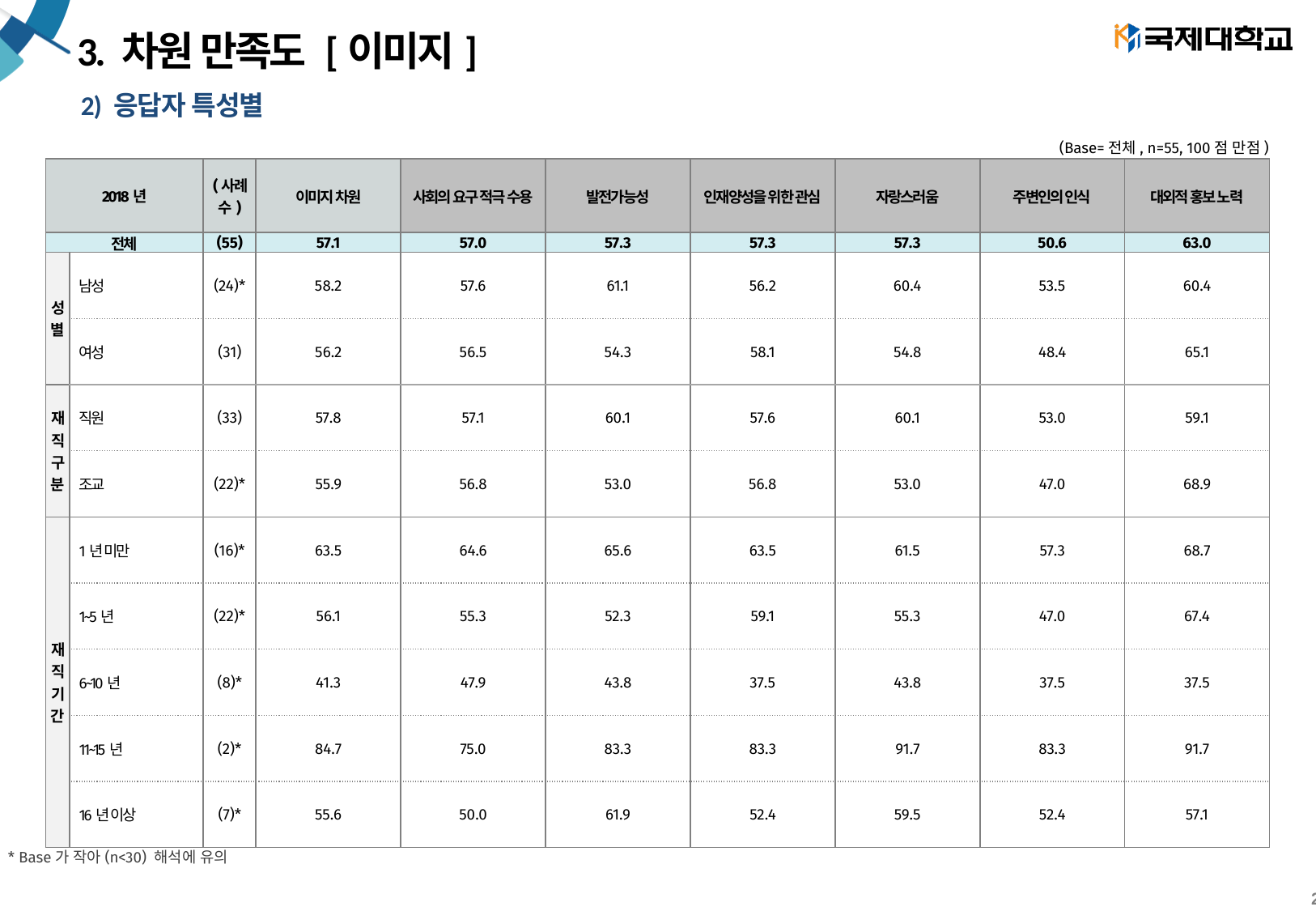

# 3. 차원 만족도 [이미지]
2) 응답자 특성별
(Base=전체, n=55, 100점 만점)
| 2018년 |  | (사례수) | 이미지 차원 | 사회의 요구 적극 수용 | 발전가능성 | 인재양성을 위한 관심 | 자랑스러움 | 주변인의 인식 | 대외적 홍보 노력 |
| --- | --- | --- | --- | --- | --- | --- | --- | --- | --- |
| 전체 |  | (55) | 57.1 | 57.0 | 57.3 | 57.3 | 57.3 | 50.6 | 63.0 |
| 성별 | 남성 | (24)\* | 58.2 | 57.6 | 61.1 | 56.2 | 60.4 | 53.5 | 60.4 |
|  | 여성 | (31) | 56.2 | 56.5 | 54.3 | 58.1 | 54.8 | 48.4 | 65.1 |
| 재직구분 | 직원 | (33) | 57.8 | 57.1 | 60.1 | 57.6 | 60.1 | 53.0 | 59.1 |
|  | 조교 | (22)\* | 55.9 | 56.8 | 53.0 | 56.8 | 53.0 | 47.0 | 68.9 |
| 재직기간 | 1년 미만 | (16)\* | 63.5 | 64.6 | 65.6 | 63.5 | 61.5 | 57.3 | 68.7 |
|  | 1~5년 | (22)\* | 56.1 | 55.3 | 52.3 | 59.1 | 55.3 | 47.0 | 67.4 |
|  | 6~10년 | (8)\* | 41.3 | 47.9 | 43.8 | 37.5 | 43.8 | 37.5 | 37.5 |
|  | 11~15년 | (2)\* | 84.7 | 75.0 | 83.3 | 83.3 | 91.7 | 83.3 | 91.7 |
|  | 16년 이상 | (7)\* | 55.6 | 50.0 | 61.9 | 52.4 | 59.5 | 52.4 | 57.1 |
* Base가 작아(n<30) 해석에 유의